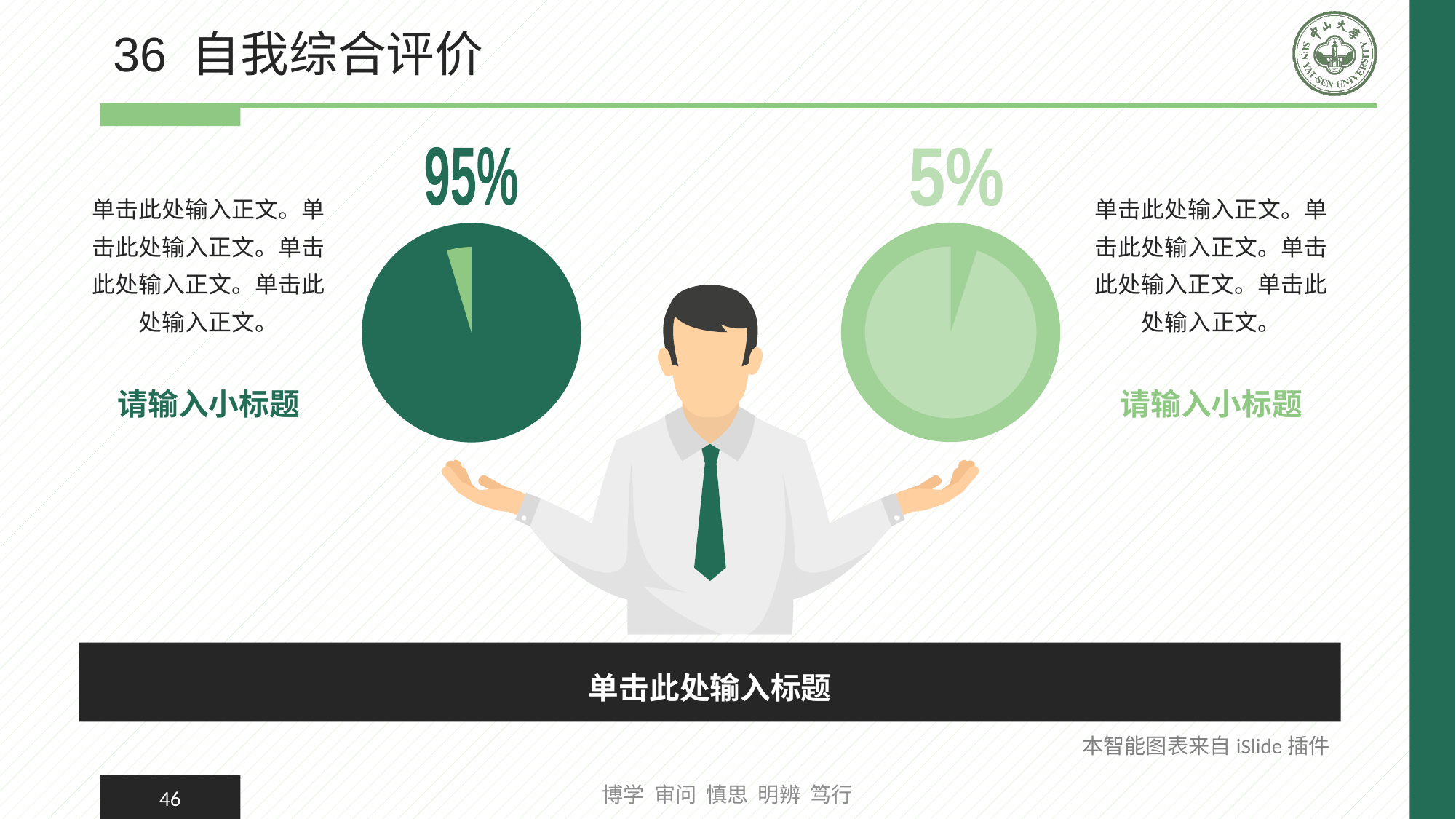

# 36 自我综合评价
单击此处输入正文。单击此处输入正文。单击此处输入正文。单击此处输入正文。
单击此处输入正文。单击此处输入正文。单击此处输入正文。单击此处输入正文。

请输入小标题
请输入小标题
单击此处输入标题
本智能图表来自iSlide插件
博学  审问  慎思  明辨  笃行
46